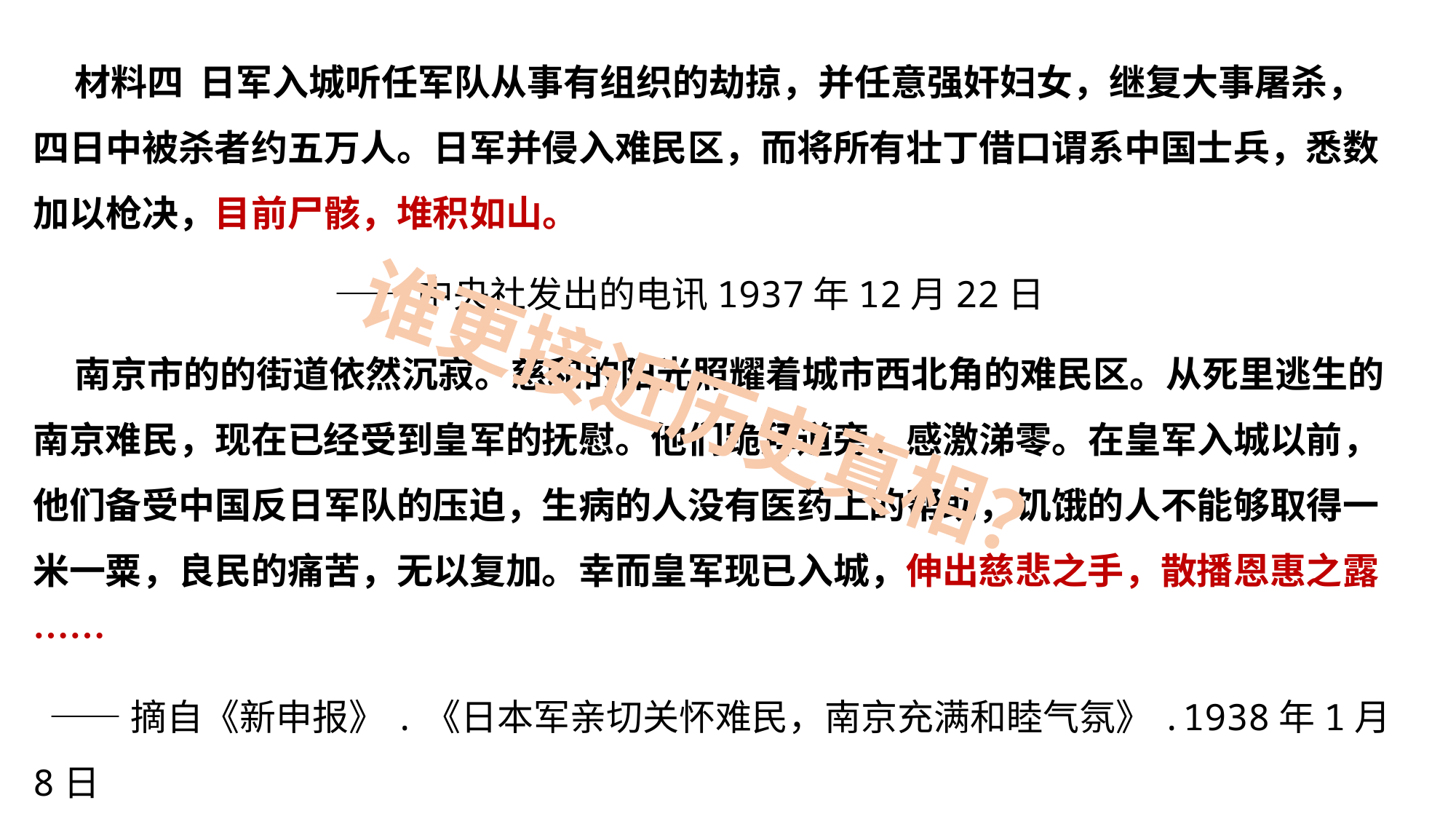

材料四  日军入城听任军队从事有组织的劫掠，并任意强奸妇女，继复大事屠杀，四日中被杀者约五万人。日军并侵入难民区，而将所有壮丁借口谓系中国士兵，悉数加以枪决，目前尸骸，堆积如山。
                                     ——中央社发出的电讯1937年12月22日
    南京市的的街道依然沉寂。慈和的阳光照耀着城市西北角的难民区。从死里逃生的南京难民，现在已经受到皇军的抚慰。他们跪拜道旁，感激涕零。在皇军入城以前，他们备受中国反日军队的压迫，生病的人没有医药上的帮助，饥饿的人不能够取得一米一粟，良民的痛苦，无以复加。幸而皇军现已入城，伸出慈悲之手，散播恩惠之露……
  ——摘自《新申报》.《日本军亲切关怀难民，南京充满和睦气氛》.1938年1月8日
谁更接近历史真相？